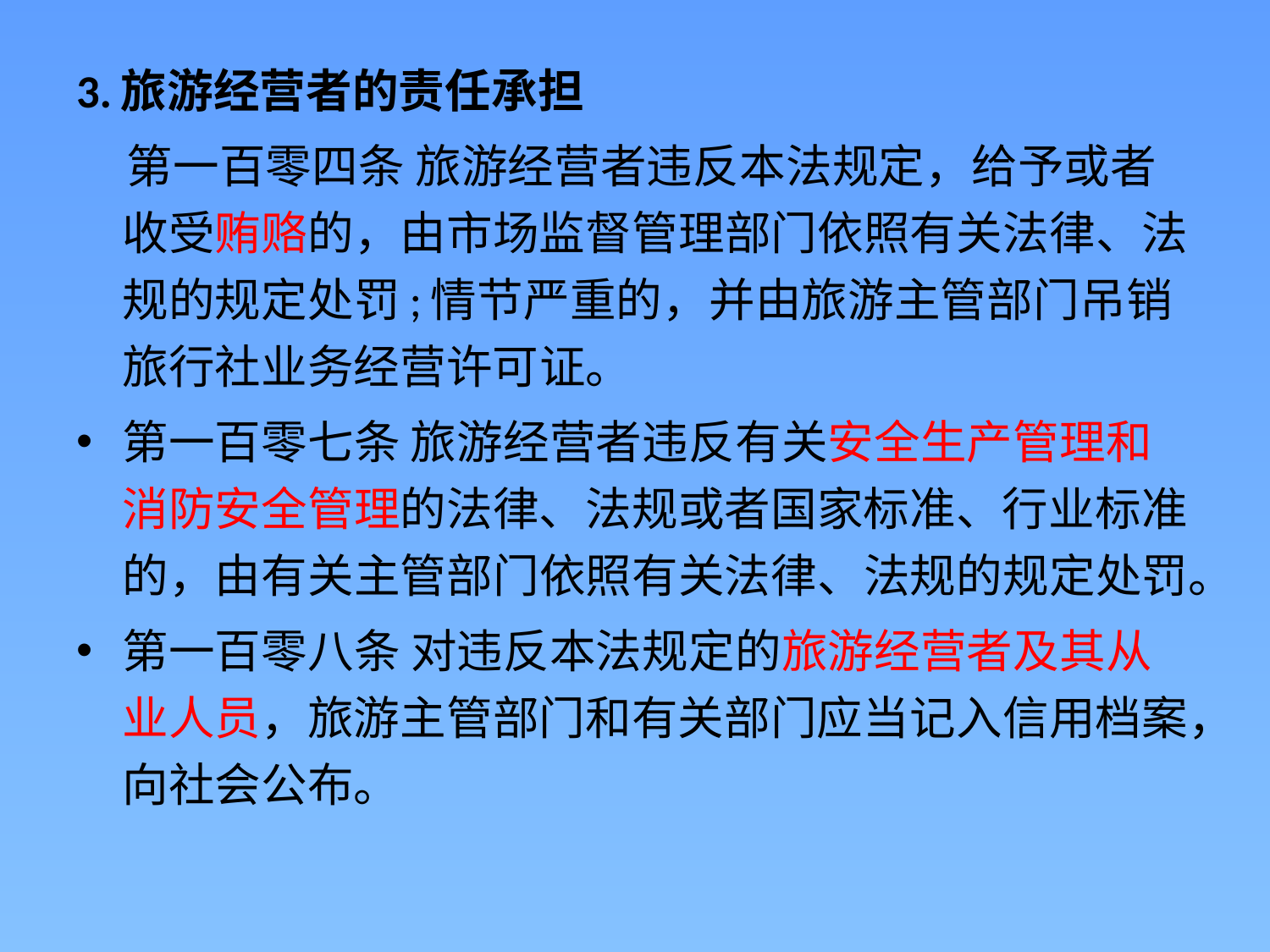

3.旅游经营者的责任承担
    第一百零四条 旅游经营者违反本法规定，给予或者收受贿赂的，由市场监督管理部门依照有关法律、法规的规定处罚;情节严重的，并由旅游主管部门吊销旅行社业务经营许可证。
第一百零七条 旅游经营者违反有关安全生产管理和消防安全管理的法律、法规或者国家标准、行业标准的，由有关主管部门依照有关法律、法规的规定处罚。
第一百零八条 对违反本法规定的旅游经营者及其从业人员，旅游主管部门和有关部门应当记入信用档案，向社会公布。